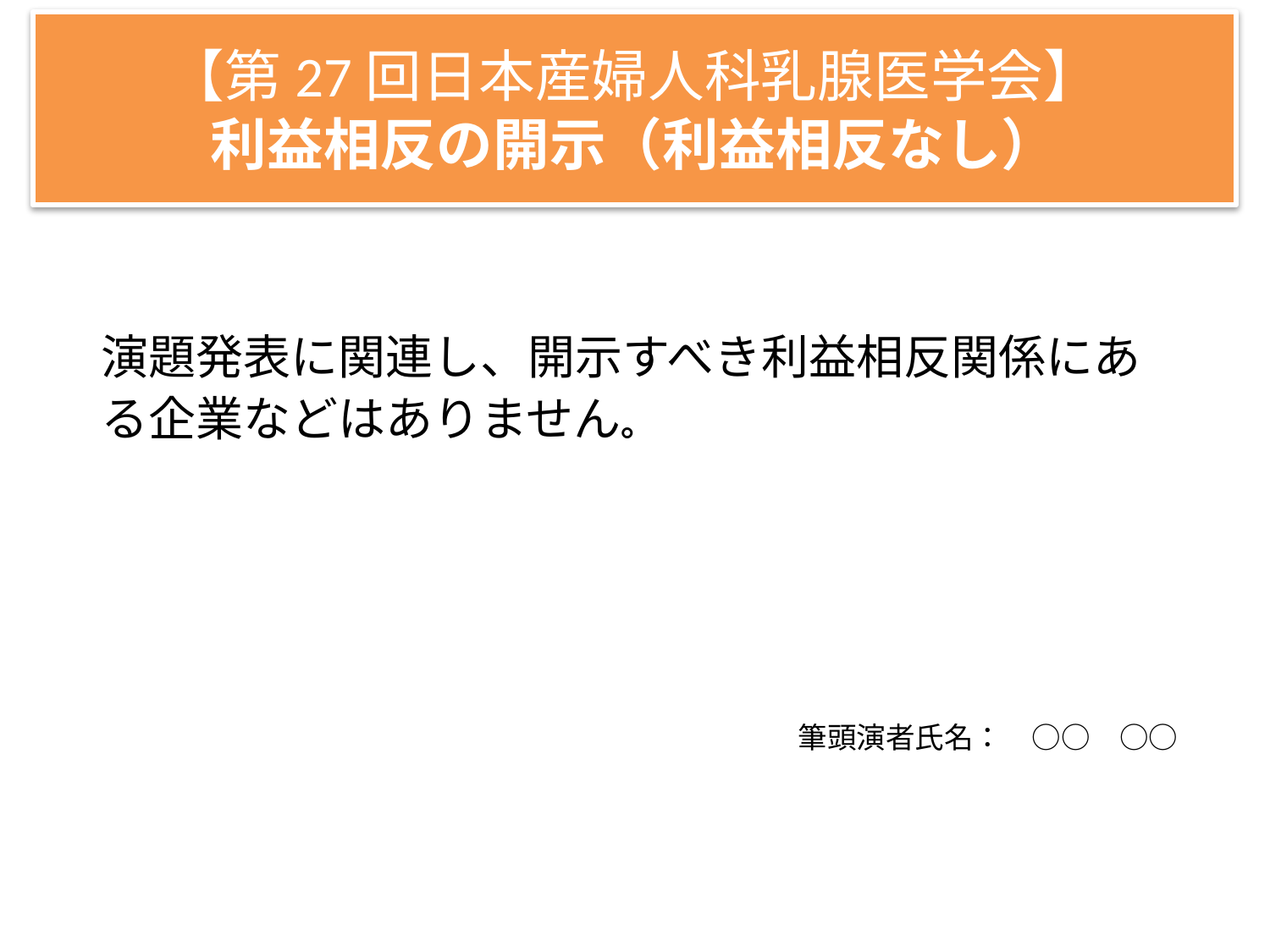

【第27回日本産婦人科乳腺医学会】
利益相反の開示（利益相反なし）
演題発表に関連し、開示すべき利益相反関係にある企業などはありません。

筆頭演者氏名：　○○　○○